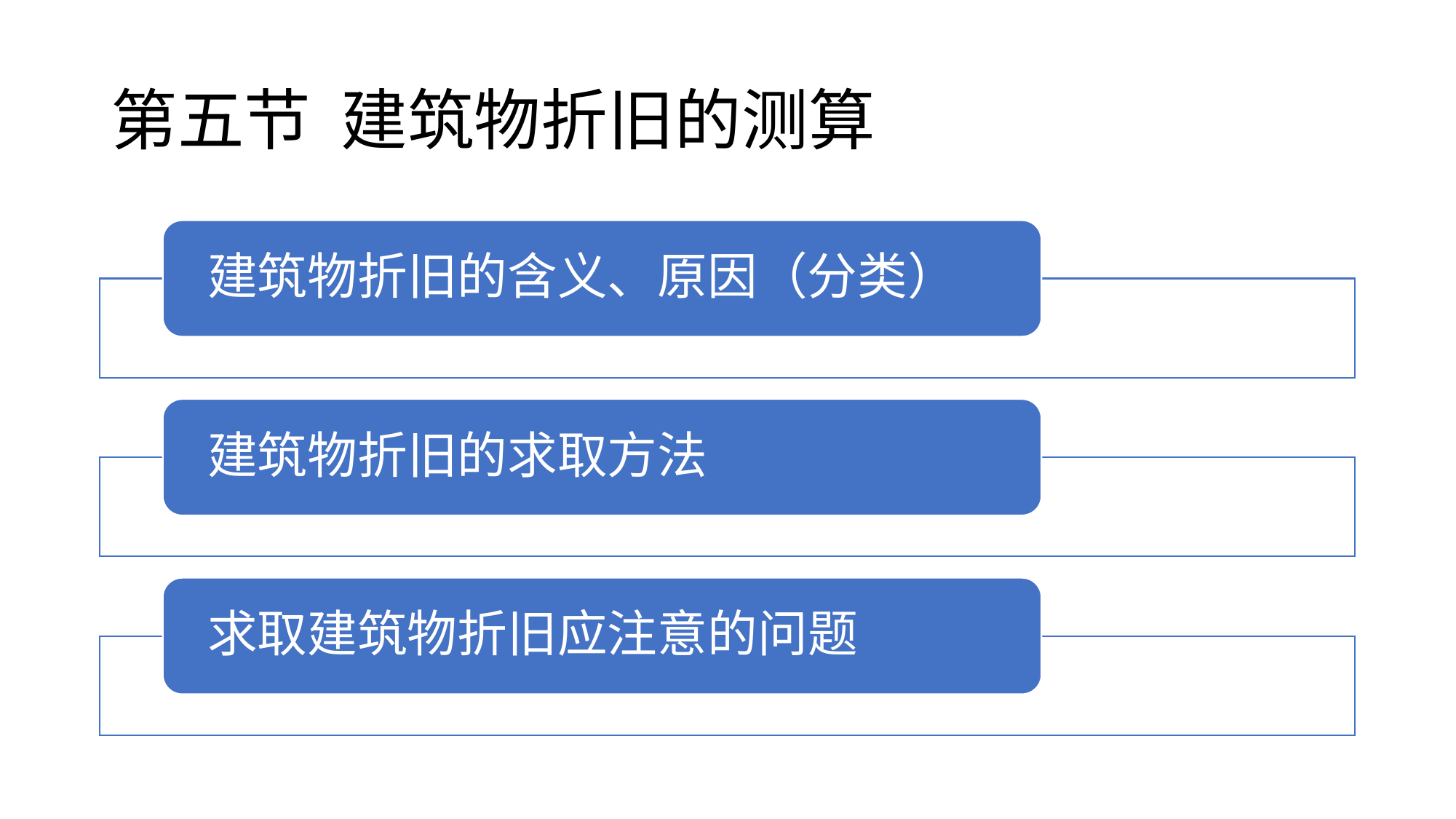

# 第五节  建筑物折旧的测算
建筑物折旧的含义、原因（分类）
建筑物折旧的求取方法
求取建筑物折旧应注意的问题